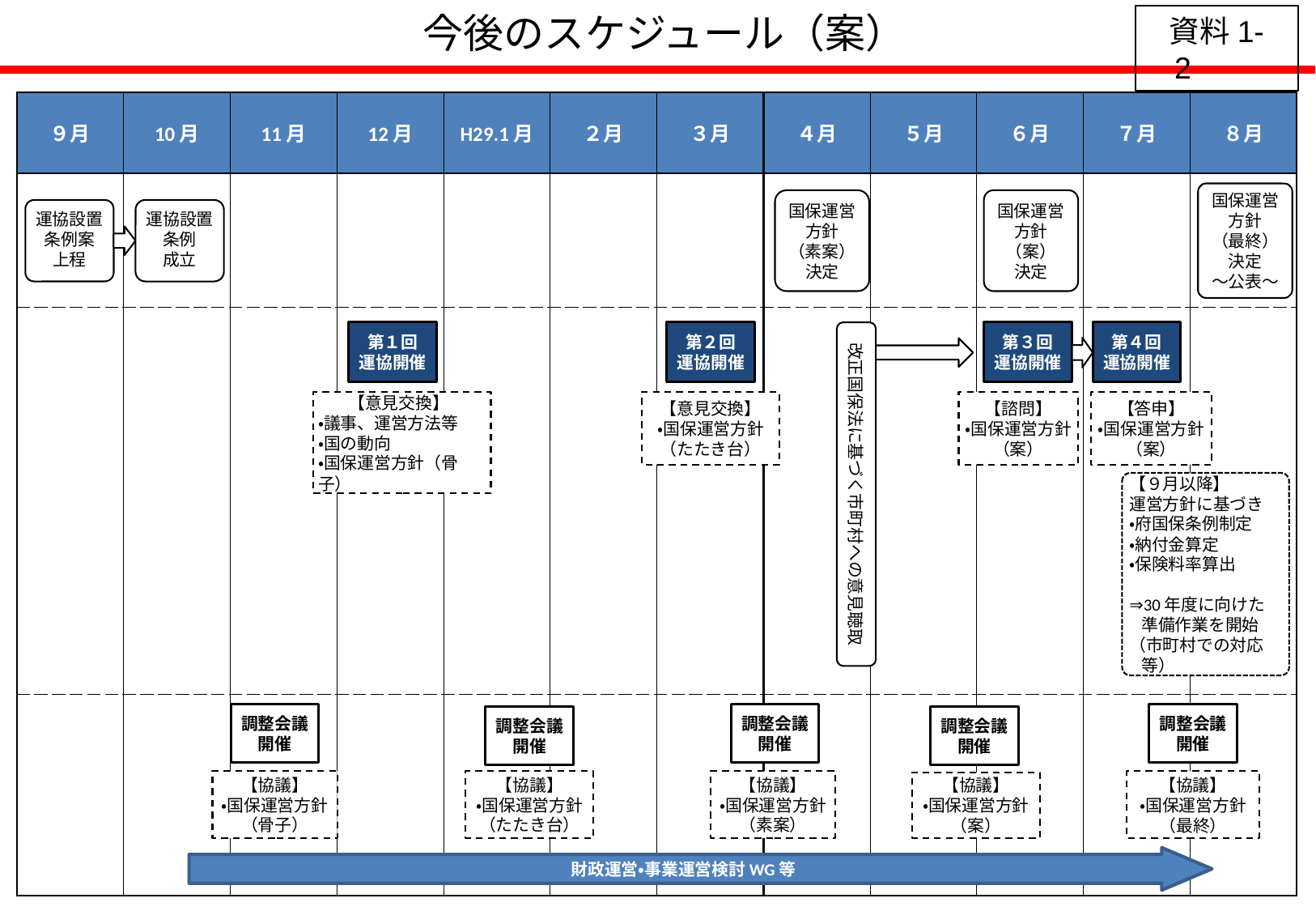

今後のスケジュール（案）
資料1-2
| ９月 | 10月 | 11月 | 12月 | H29.1月 | ２月 | ３月 | ４月 | ５月 | ６月 | ７月 | ８月 |
| --- | --- | --- | --- | --- | --- | --- | --- | --- | --- | --- | --- |
|  |  |  |  |  |  |  |  |  |  |  |  |
|  |  |  |  |  |  |  |  |  |  |  |  |
|  |  |  |  |  |  |  |  |  |  |  |  |
国保運営
方針
（最終）
決定
～公表～
国保運営
方針
（素案）
決定
国保運営
方針
（案）
決定
運協設置
条例案
上程
運協設置条例
成立

第２回
運協開催
第３回
運協開催
第４回
運協開催
第１回
運協開催
改正国保法に基づく市町村への意見聴取

【意見交換】
・議事、運営方法等
・国の動向
・国保運営方針（骨子）
【意見交換】
・国保運営方針
（たたき台）
【諮問】
・国保運営方針
（案）
【答申】
・国保運営方針
（案）
【９月以降】
運営方針に基づき
・府国保条例制定
・納付金算定
・保険料率算出

⇒30年度に向けた準備作業を開始
（市町村での対応等）
調整会議
開催
調整会議
開催
調整会議
開催
調整会議
開催
調整会議
開催
【協議】
・国保運営方針（最終）
【協議】
・国保運営方針
（骨子）
【協議】
・国保運営方針
（たたき台）
【協議】
・国保運営方針
（素案）
【協議】
・国保運営方針（案）
財政運営・事業運営検討WG等